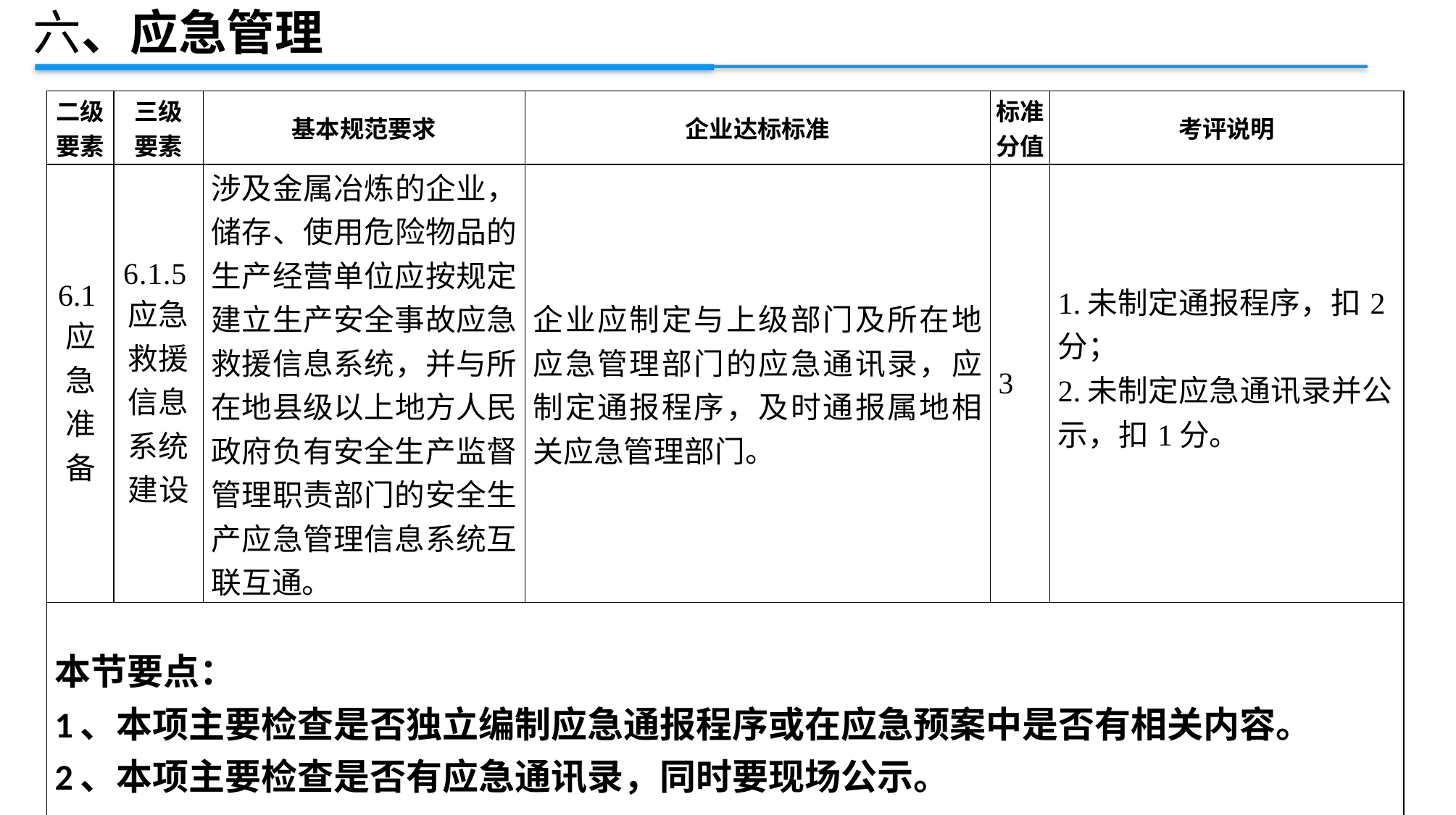

六、应急管理

| 二级 要素 | 三级 要素 | 基本规范要求 | 企业达标标准 | 标准 分值 | 考评说明 |
| --- | --- | --- | --- | --- | --- |
| 6.1应急准备 | 6.1.5应急救援信息系统建设 | 涉及金属冶炼的企业，储存、使用危险物品的生产经营单位应按规定建立生产安全事故应急救援信息系统，并与所在地县级以上地方人民政府负有安全生产监督管理职责部门的安全生产应急管理信息系统互联互通。 | 企业应制定与上级部门及所在地应急管理部门的应急通讯录，应制定通报程序，及时通报属地相关应急管理部门。 | 3 | 1.未制定通报程序，扣2分； 2.未制定应急通讯录并公示，扣1分。 |
| 本节要点： 1、本项主要检查是否独立编制应急通报程序或在应急预案中是否有相关内容。 2、本项主要检查是否有应急通讯录，同时要现场公示。 |  |  |  |  |  |